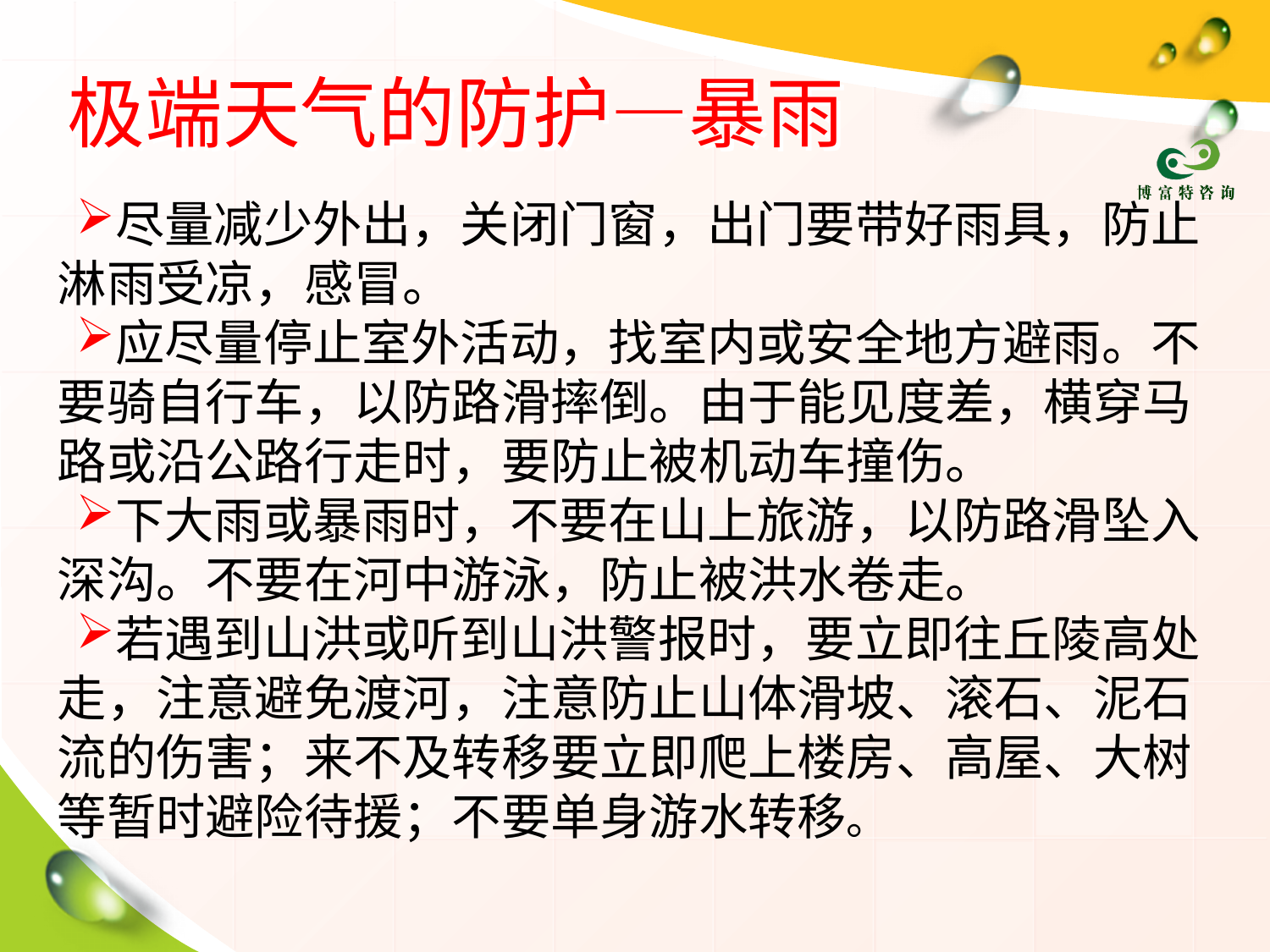

# 极端天气的防护—暴雨
尽量减少外出，关闭门窗，出门要带好雨具，防止淋雨受凉，感冒。
应尽量停止室外活动，找室内或安全地方避雨。不要骑自行车，以防路滑摔倒。由于能见度差，横穿马路或沿公路行走时，要防止被机动车撞伤。
下大雨或暴雨时，不要在山上旅游，以防路滑坠入深沟。不要在河中游泳，防止被洪水卷走。
若遇到山洪或听到山洪警报时，要立即往丘陵高处走，注意避免渡河，注意防止山体滑坡、滚石、泥石流的伤害；来不及转移要立即爬上楼房、高屋、大树等暂时避险待援；不要单身游水转移。